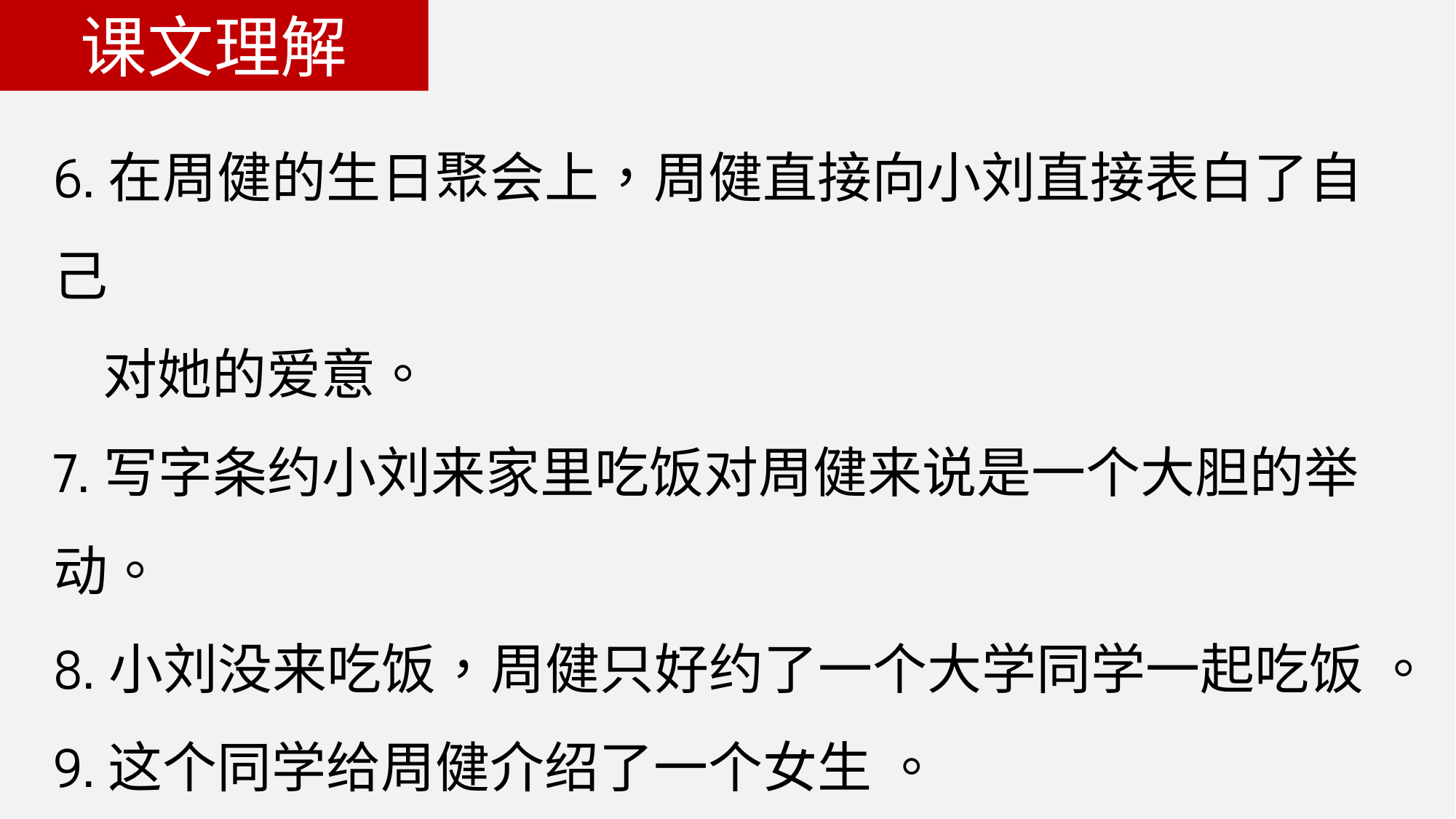

课文理解
6.在周健的生日聚会上，周健直接向小刘直接表白了自己
   对她的爱意。
7.写字条约小刘来家里吃饭对周健来说是一个大胆的举动。
8.小刘没来吃饭，周健只好约了一个大学同学一起吃饭 。
9.这个同学给周健介绍了一个女生 。
10.周健很快地爱上了女医生。
11.在周健的婚礼上，周健终于知道小刘其实也喜欢她。